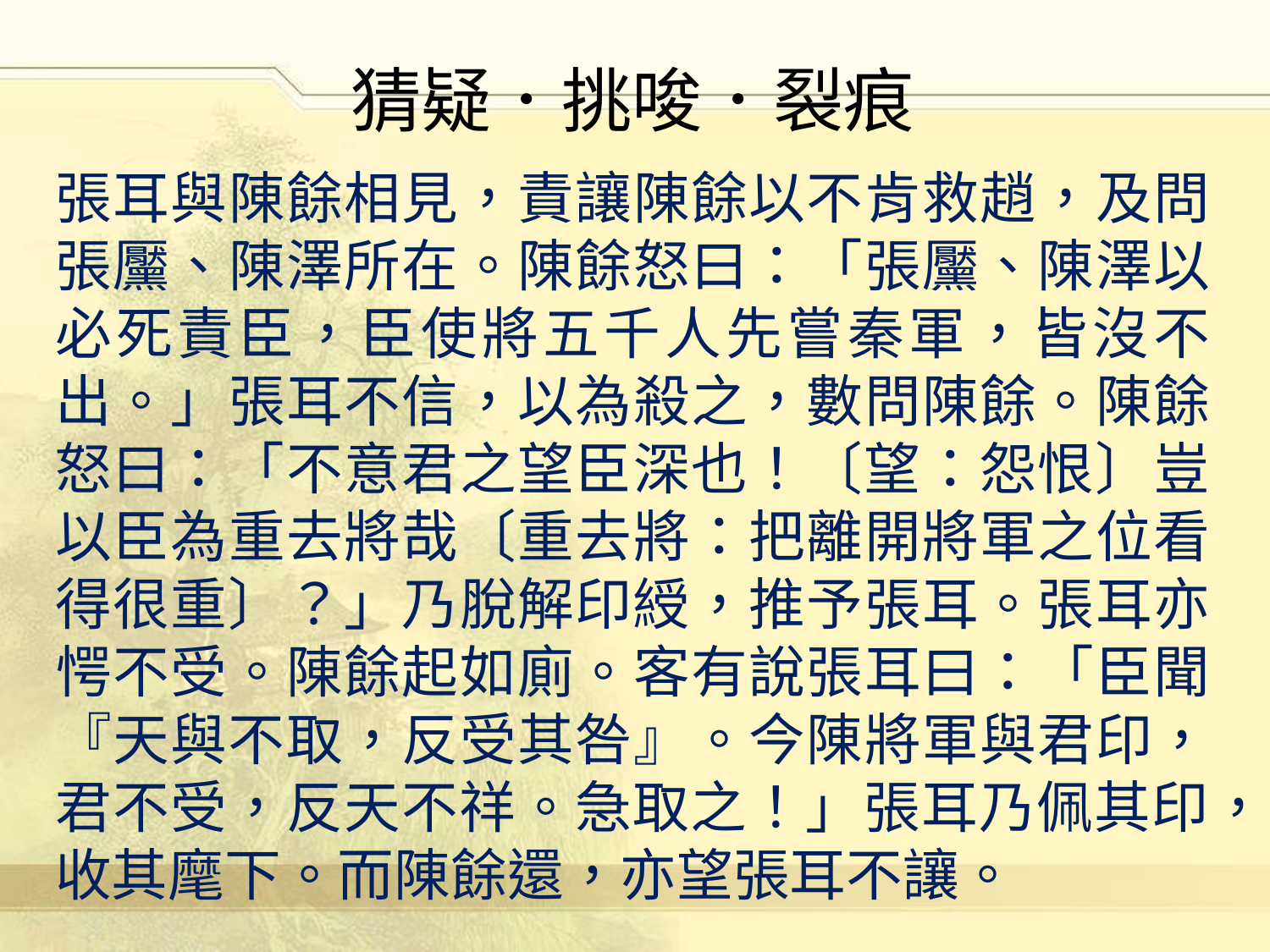

# 猜疑．挑唆．裂痕
張耳與陳餘相見，責讓陳餘以不肯救趙，及問張黶、陳澤所在。陳餘怒曰：「張黶、陳澤以必死責臣，臣使將五千人先嘗秦軍，皆沒不出。」張耳不信，以為殺之，數問陳餘。陳餘怒曰：「不意君之望臣深也！〔望：怨恨〕豈以臣為重去將哉〔重去將：把離開將軍之位看得很重〕？」乃脫解印綬，推予張耳。張耳亦愕不受。陳餘起如廁。客有說張耳曰：「臣聞『天與不取，反受其咎』。今陳將軍與君印，君不受，反天不祥。急取之！」張耳乃佩其印，收其麾下。而陳餘還，亦望張耳不讓。